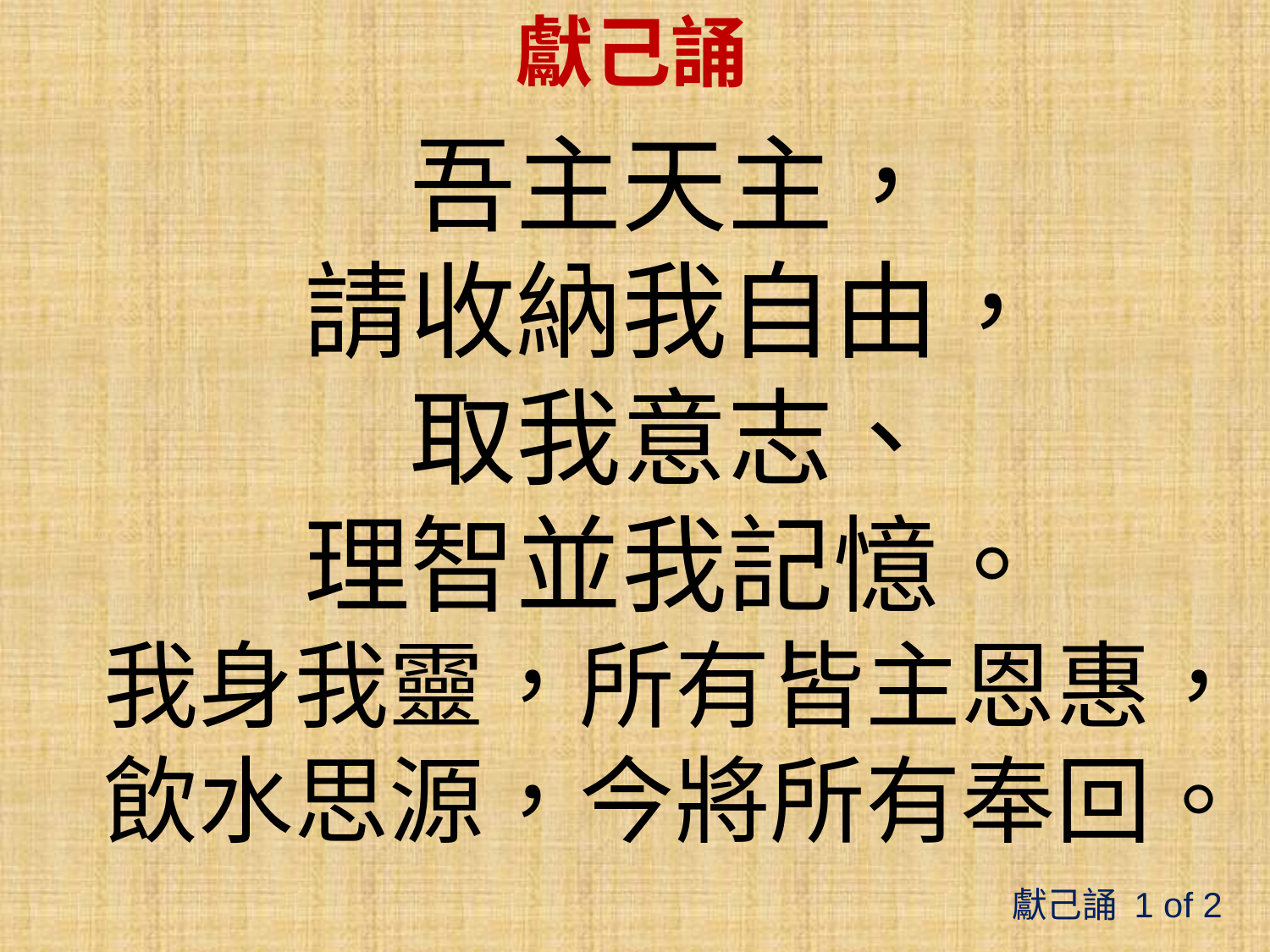

# 獻己誦
吾主天主，
請收納我自由，
取我意志、
理智並我記憶。
我身我靈，所有皆主恩惠，
飲水思源，今將所有奉回。
獻己誦 1 of 2